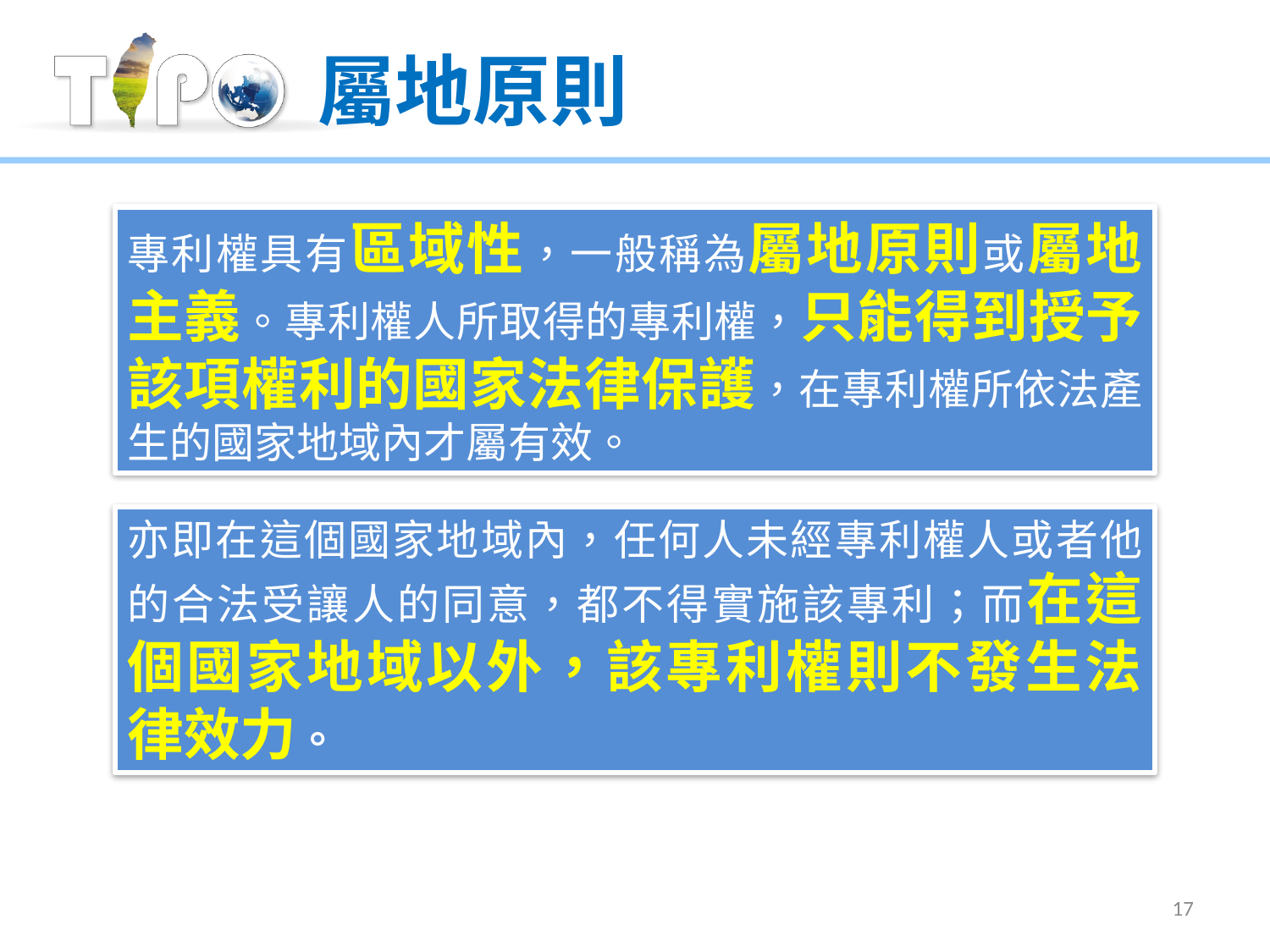

# 屬地原則
專利權具有區域性，一般稱為屬地原則或屬地主義。專利權人所取得的專利權，只能得到授予該項權利的國家法律保護，在專利權所依法產生的國家地域內才屬有效。
亦即在這個國家地域內，任何人未經專利權人或者他的合法受讓人的同意，都不得實施該專利；而在這個國家地域以外，該專利權則不發生法律效力。
17